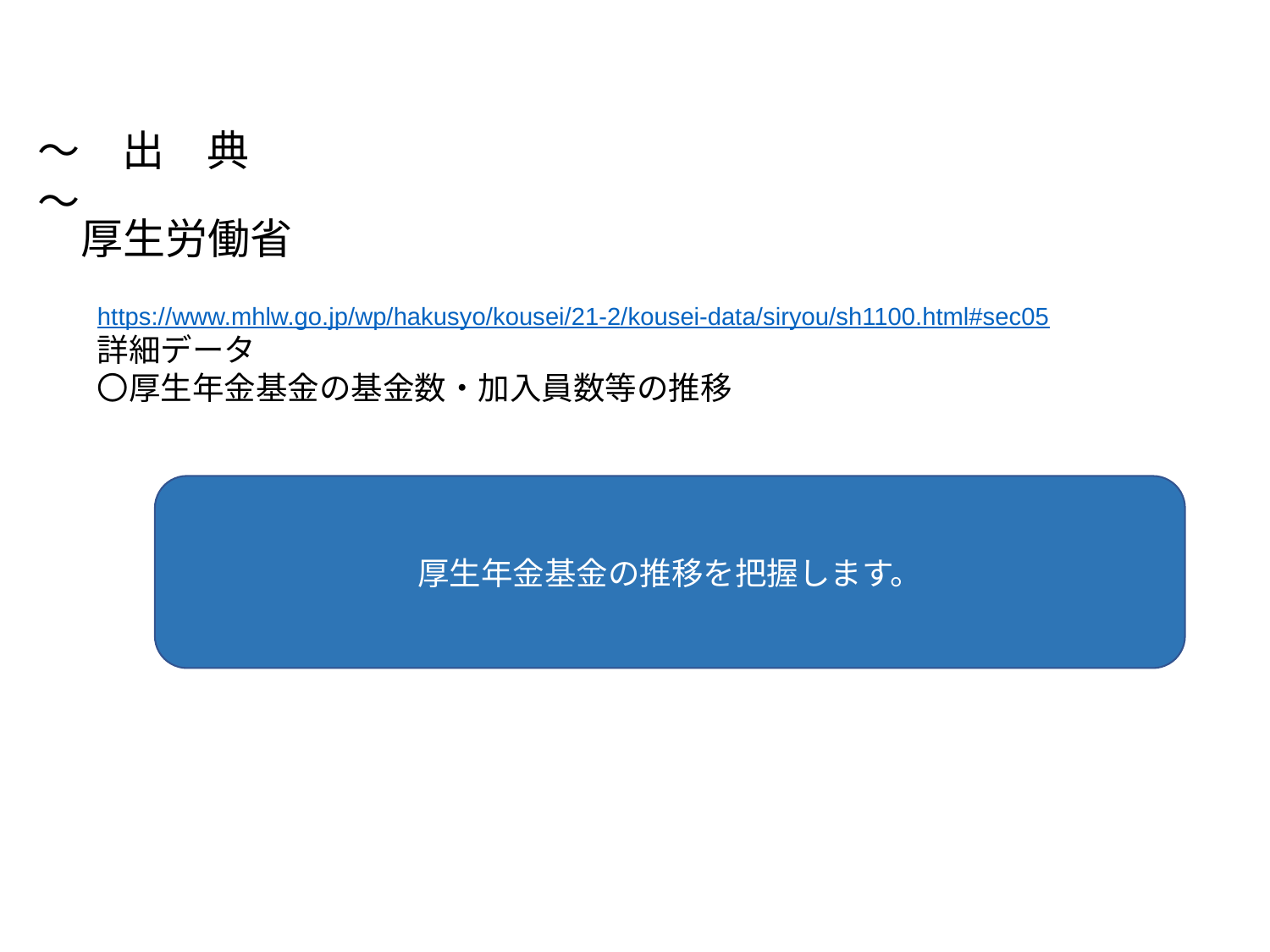

～　出　典　～
厚生労働省
https://www.mhlw.go.jp/wp/hakusyo/kousei/21-2/kousei-data/siryou/sh1100.html#sec05
詳細データ
〇厚生年金基金の基金数・加入員数等の推移
厚生年金基金の推移を把握します。